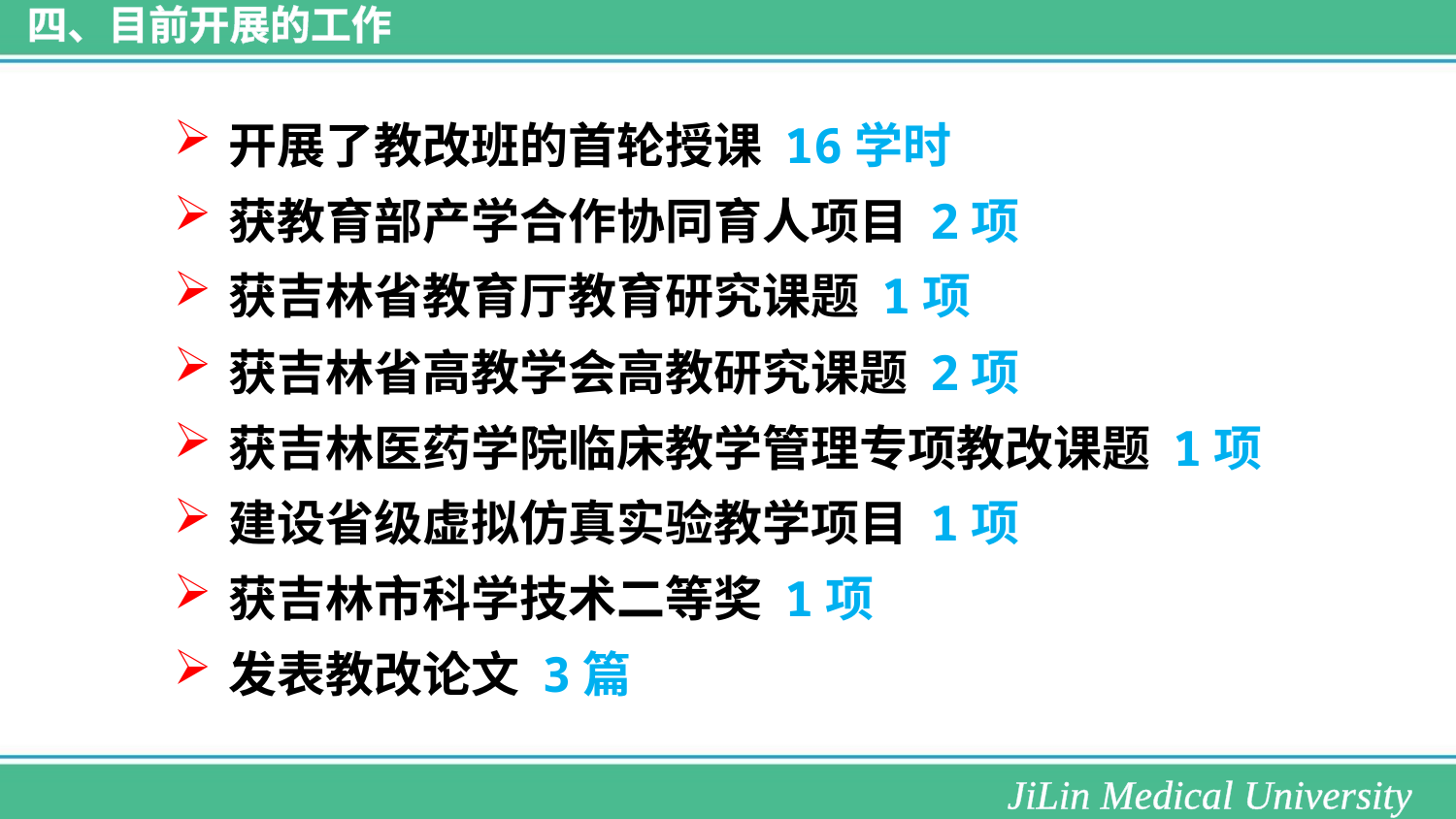

四、目前开展的工作
开展了教改班的首轮授课 16学时
获教育部产学合作协同育人项目 2项
获吉林省教育厅教育研究课题 1项
获吉林省高教学会高教研究课题 2项
获吉林医药学院临床教学管理专项教改课题 1项
建设省级虚拟仿真实验教学项目 1项
获吉林市科学技术二等奖 1项
发表教改论文 3篇
JiLin Medical University